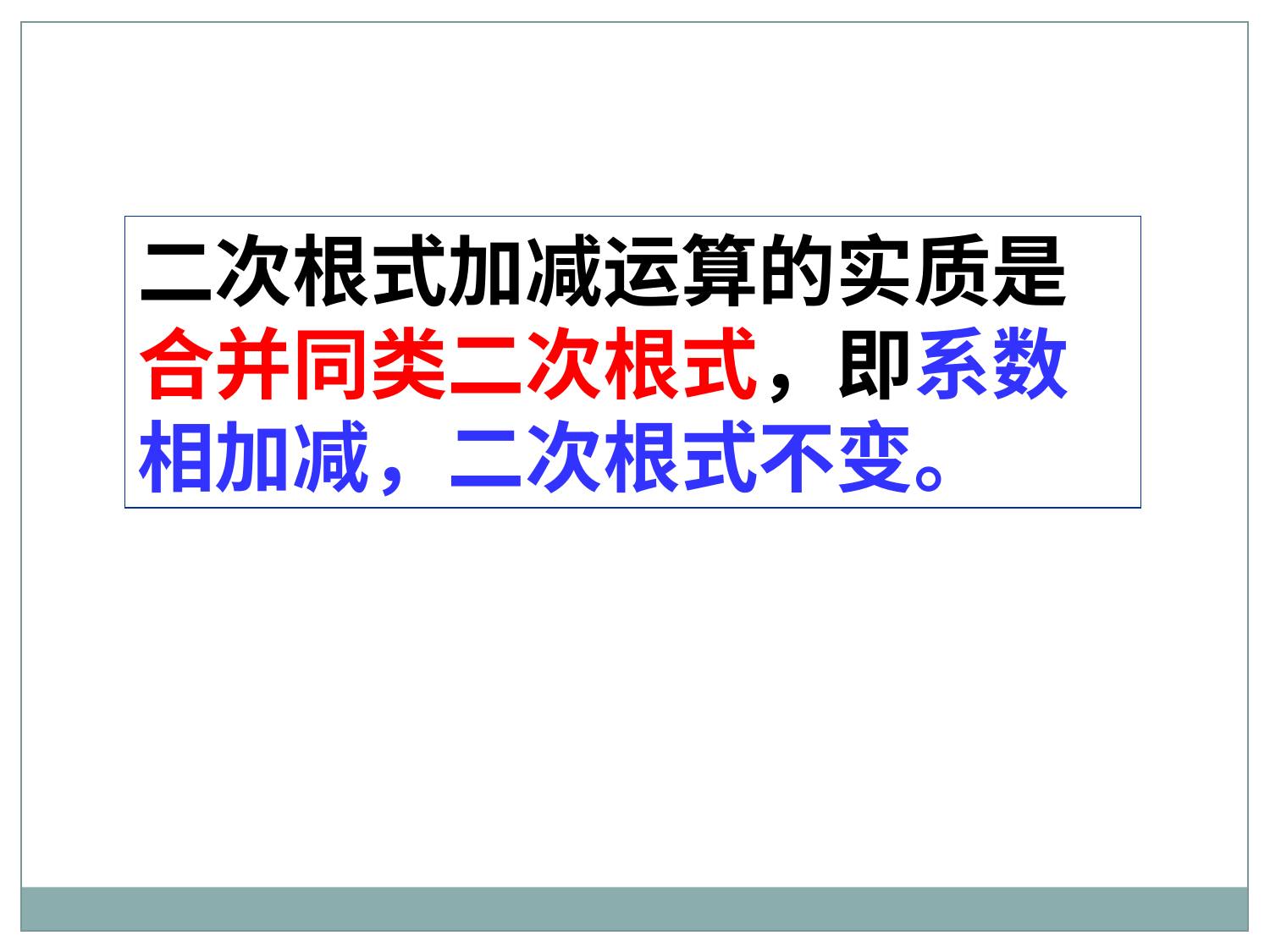

二次根式加减运算的实质是合并同类二次根式，即系数相加减，二次根式不变。